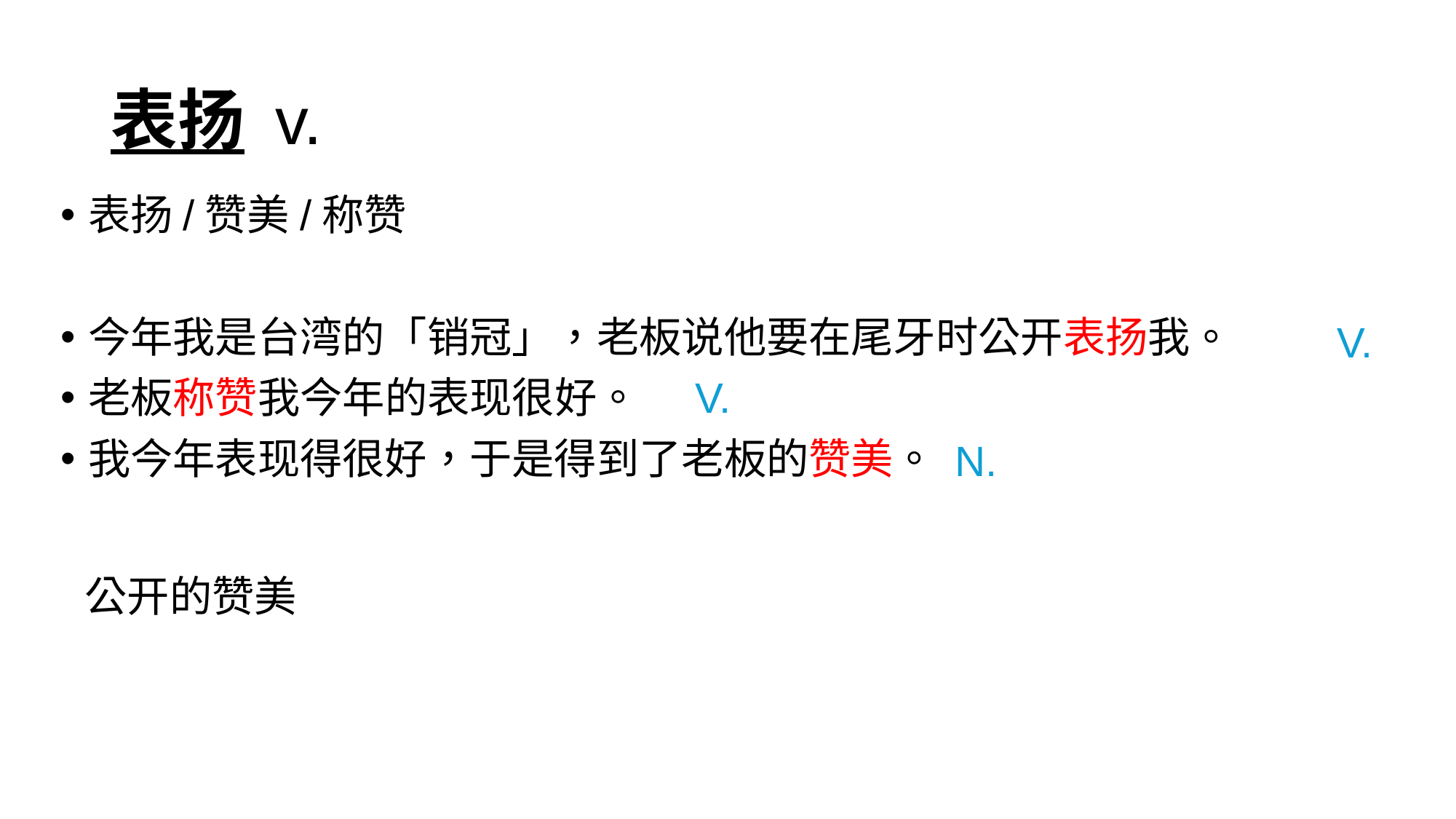

# 表扬 v.
表扬/赞美/称赞

今年我是台湾的「销冠」，老板说他要在尾牙时公开表扬我。
老板称赞我今年的表现很好。
我今年表现得很好，于是得到了老板的赞美。
V.
V.
N.
公开的赞美